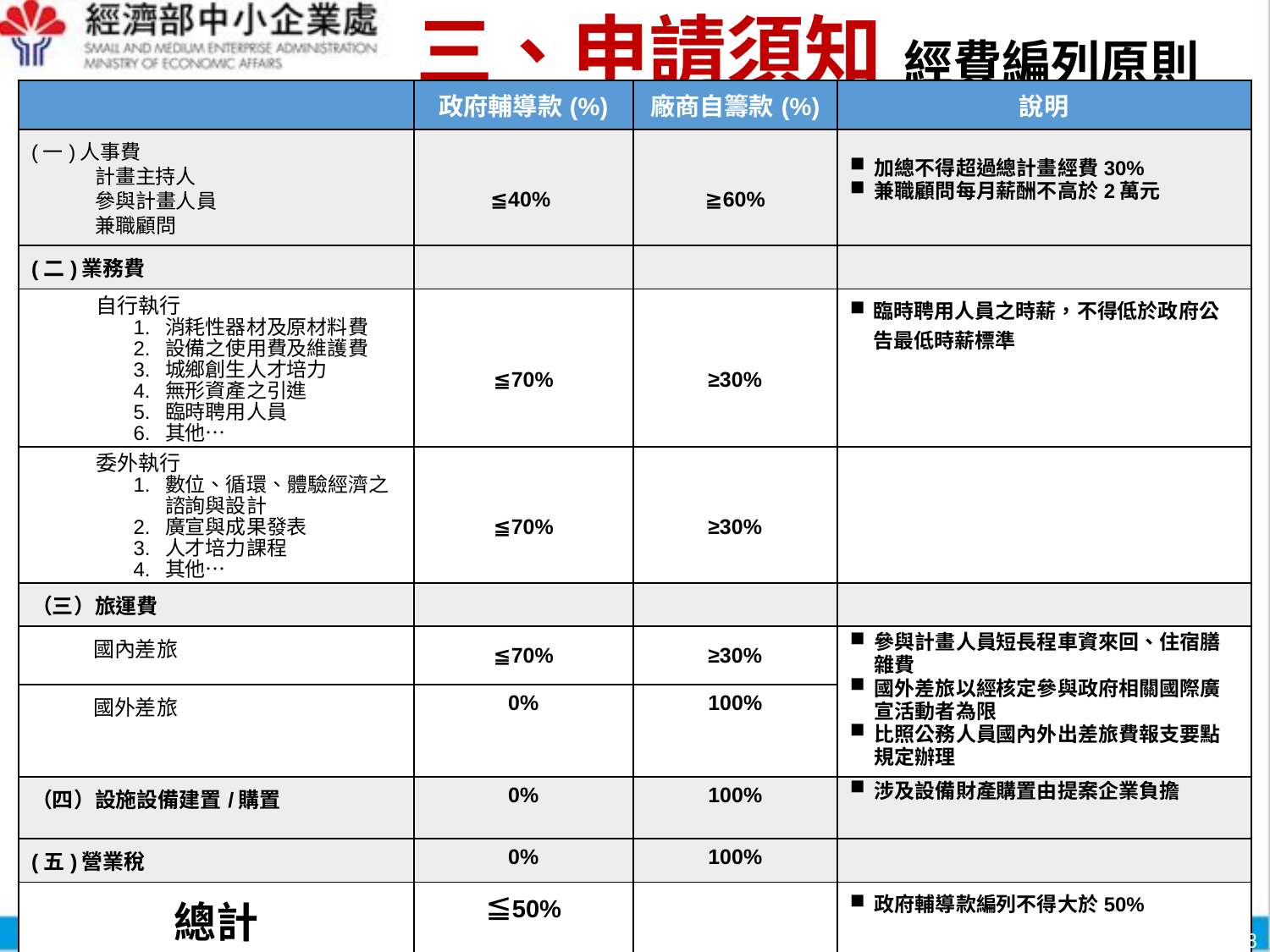

三、申請須知
經費編列原則
|  | 政府輔導款(%) | 廠商自籌款(%) | 說明 |
| --- | --- | --- | --- |
| (一)人事費 計畫主持人 參與計畫人員 兼職顧問 | ≦40% | ≧60% | 加總不得超過總計畫經費30% 兼職顧問每月薪酬不高於2萬元 |
| (二)業務費 |  |  |  |
| 自行執行 消耗性器材及原材料費 設備之使用費及維護費 城鄉創生人才培力 無形資產之引進 臨時聘用人員 其他… | ≦70% | ≥30% | 臨時聘用人員之時薪，不得低於政府公告最低時薪標準 |
| 委外執行 數位、循環、體驗經濟之諮詢與設計 廣宣與成果發表 人才培力課程 其他… | ≦70% | ≥30% |  |
| （三）旅運費 |  |  |  |
| 國內差旅 | ≦70% | ≥30% | 參與計畫人員短長程車資來回、住宿膳雜費 國外差旅以經核定參與政府相關國際廣宣活動者為限 比照公務人員國內外出差旅費報支要點規定辦理 |
| 國外差旅 | 0% | 100% |  |
| （四）設施設備建置/購置 | 0% | 100% | 涉及設備財產購置由提案企業負擔 |
| (五)營業稅 | 0% | 100% |  |
| 總計 | ≦50% |  | 政府輔導款編列不得大於50% |

8